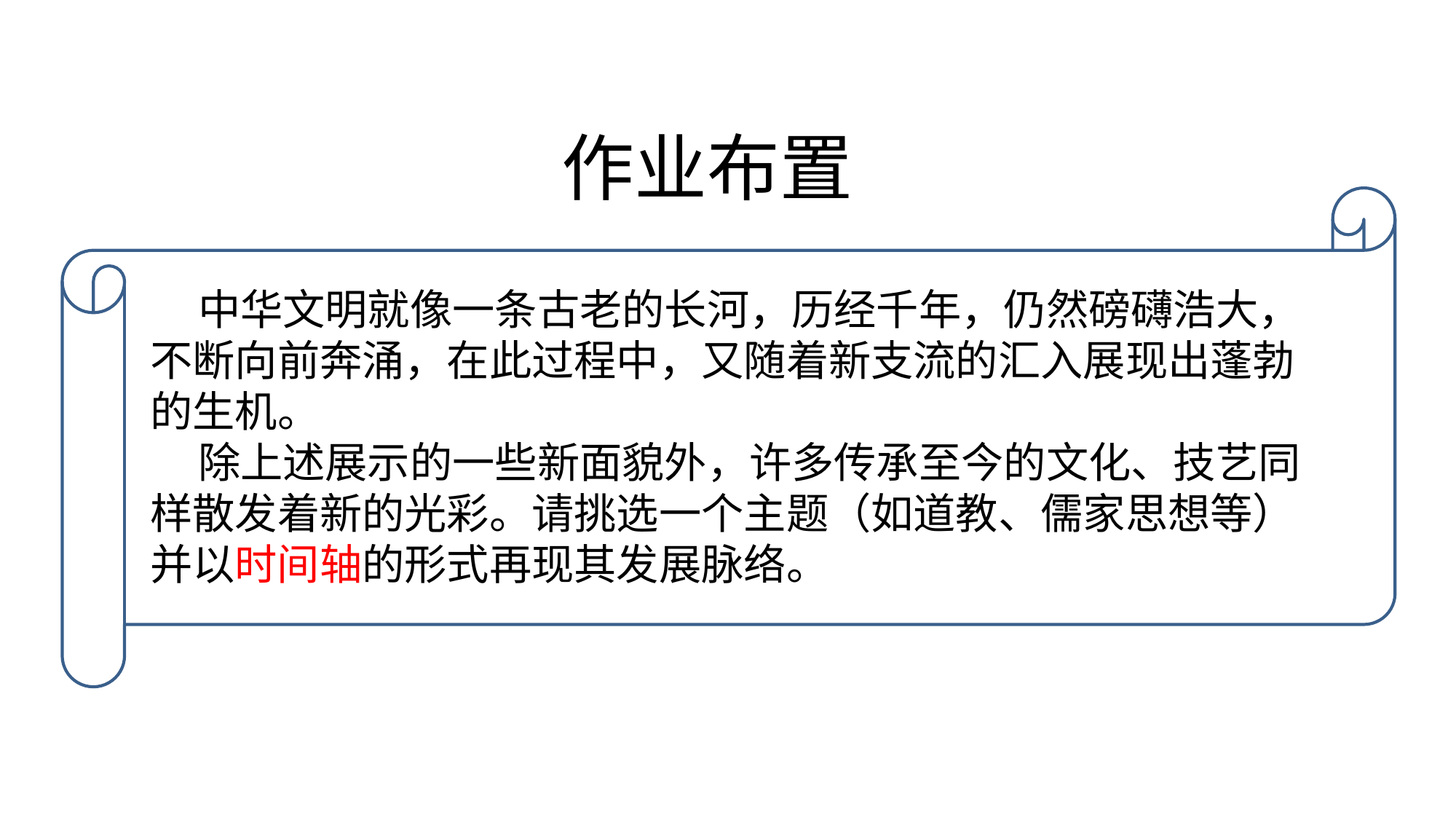

作业布置

    中华文明就像一条古老的长河，历经千年，仍然磅礴浩大，不断向前奔涌，在此过程中，又随着新支流的汇入展现出蓬勃的生机。
    除上述展示的一些新面貌外，许多传承至今的文化、技艺同样散发着新的光彩。请挑选一个主题（如道教、儒家思想等）并以时间轴的形式再现其发展脉络。